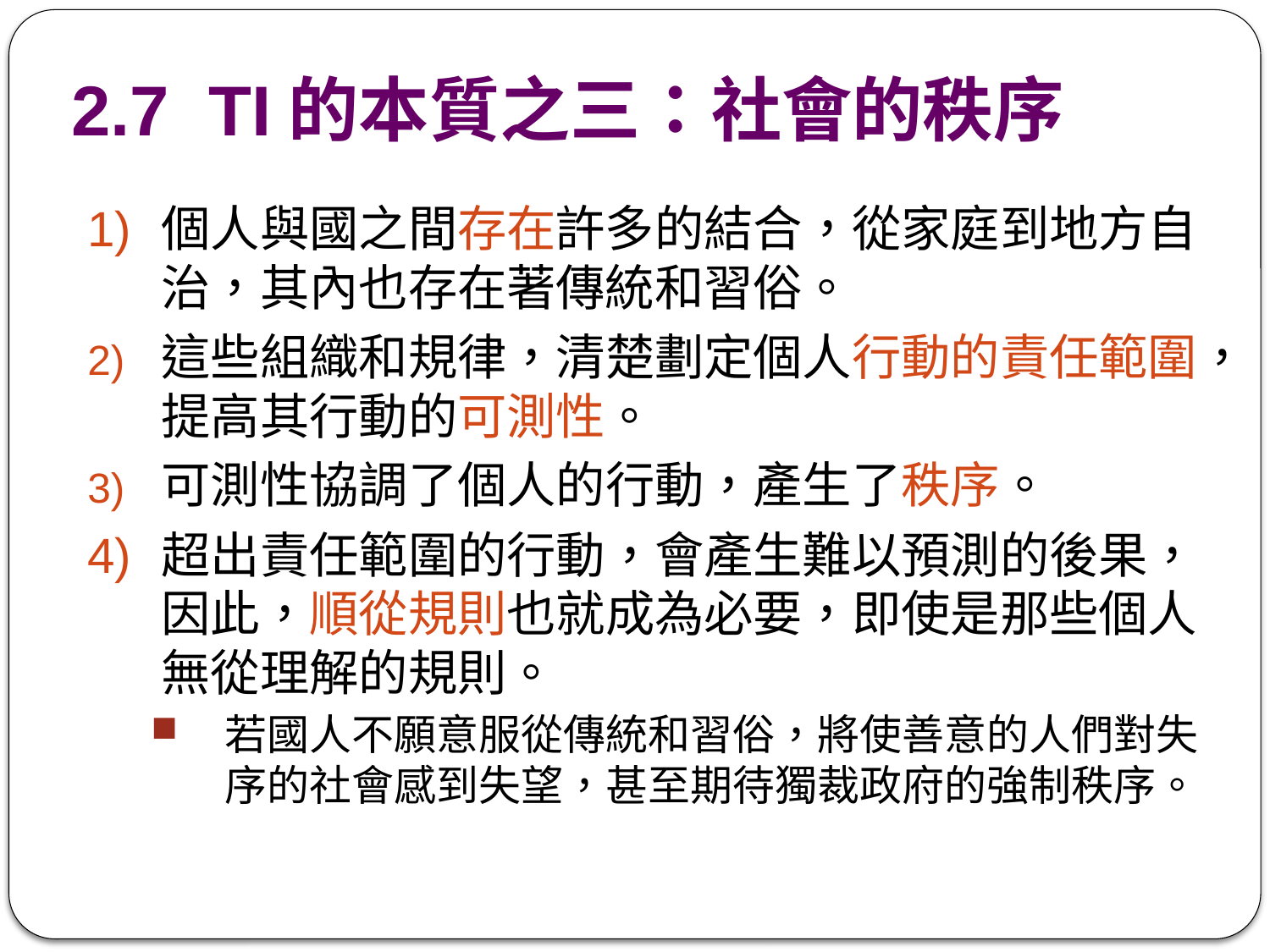

# 2.7  TI的本質之三：社會的秩序
個人與國之間存在許多的結合，從家庭到地方自治，其內也存在著傳統和習俗。
這些組織和規律，清楚劃定個人行動的責任範圍，提高其行動的可測性。
可測性協調了個人的行動，產生了秩序。
超出責任範圍的行動，會產生難以預測的後果，因此，順從規則也就成為必要，即使是那些個人無從理解的規則。
若國人不願意服從傳統和習俗，將使善意的人們對失序的社會感到失望，甚至期待獨裁政府的強制秩序。

25